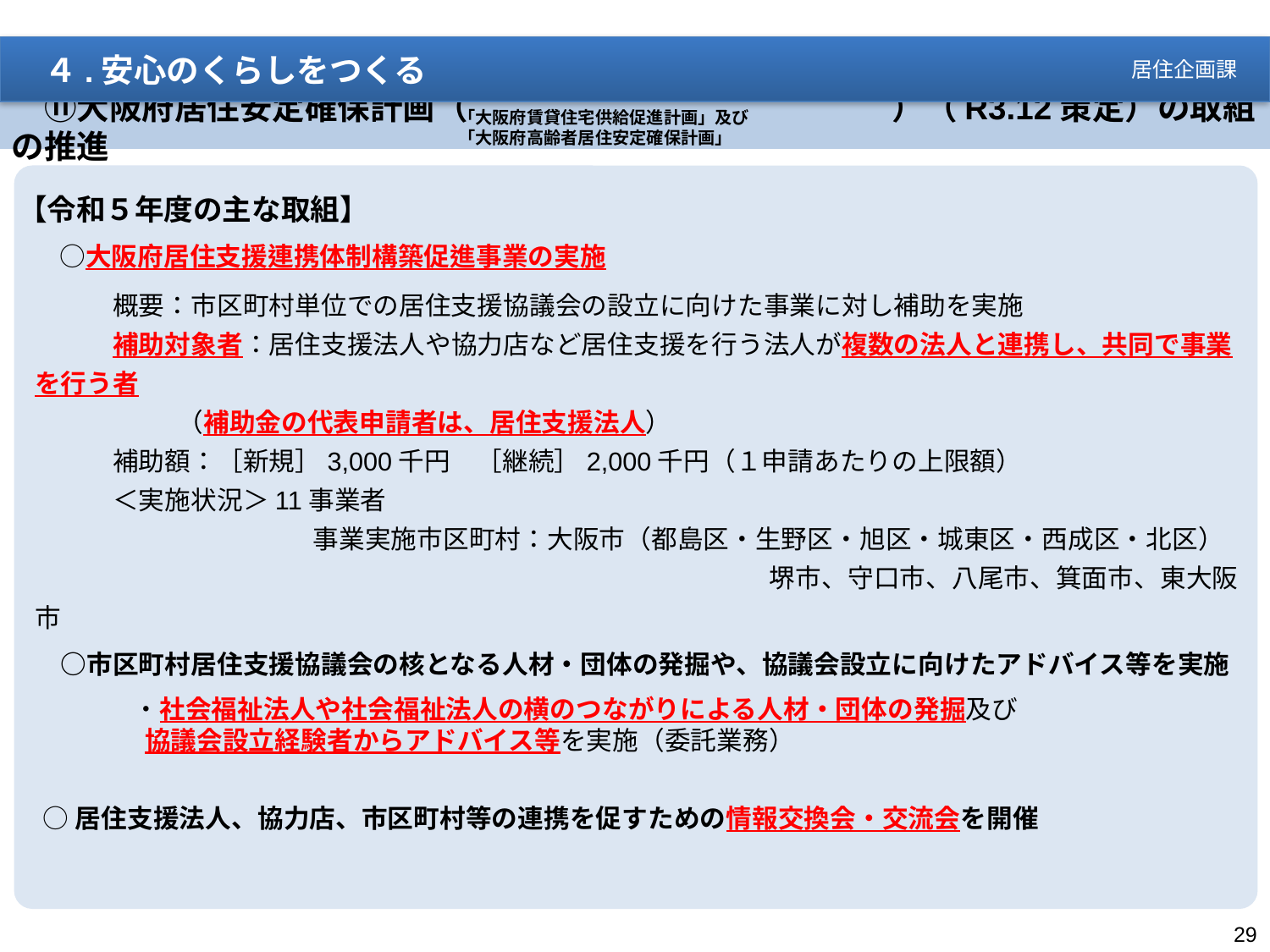

４.安心のくらしをつくる
居住企画課
　　「大阪府賃貸住宅供給促進計画」及び
　　「大阪府高齢者居住安定確保計画」
　⑪大阪府居住安定確保計画（　　　　　　　　　　　　　）（R3.12策定）の取組の推進

【令和５年度の主な取組】

　○大阪府居住支援連携体制構築促進事業の実施

　　　概要：市区町村単位での居住支援協議会の設立に向けた事業に対し補助を実施
　　　補助対象者：居住支援法人や協力店など居住支援を行う法人が複数の法人と連携し、共同で事業を行う者
                       （補助金の代表申請者は、居住支援法人）
　　　補助額：［新規］3,000千円　［継続］2,000千円（１申請あたりの上限額）
　　　＜実施状況＞11事業者
　　　　　　　　　   　事業実施市区町村：大阪市（都島区・生野区・旭区・城東区・西成区・北区）
　　　　　　　　　　　　　　　　　　　　　　　　　　　　 堺市、守口市、八尾市、箕面市、東大阪市

　○市区町村居住支援協議会の核となる人材・団体の発掘や、協議会設立に向けたアドバイス等を実施

　　　　・社会福祉法人や社会福祉法人の横のつながりによる人材・団体の発掘及び
　　　　 協議会設立経験者からアドバイス等を実施（委託業務）

  ○居住支援法人、協力店、市区町村等の連携を促すための情報交換会・交流会を開催

担当：居住企画課
29